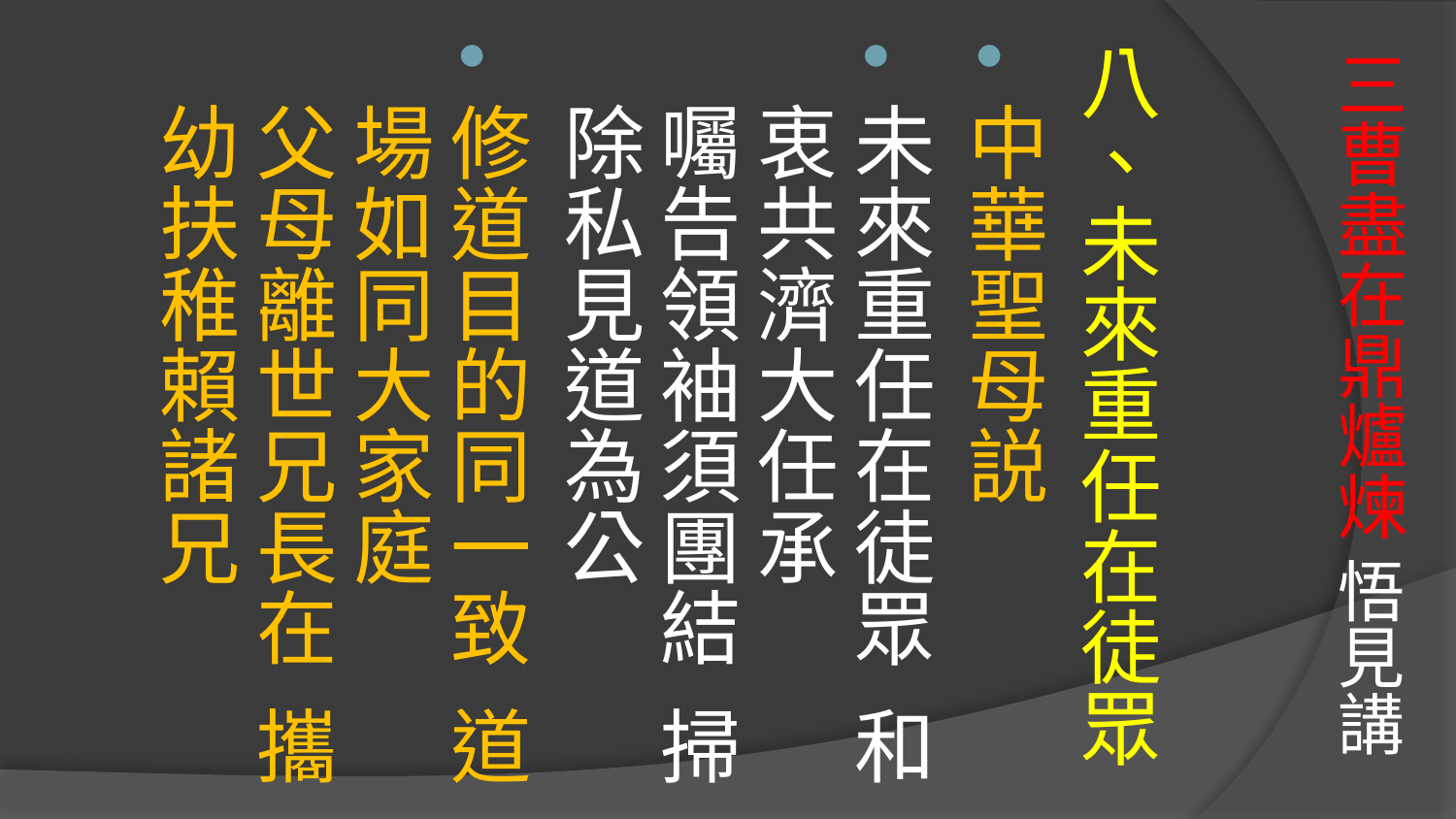

# 三曹盡在鼎爐煉 悟見講
八、未來重任在徒眾
中華聖母説
未來重任在徒眾  和衷共濟大任承
囑告領袖須團結  掃除私見道為公
修道目的同一致  道場如同大家庭
父母離世兄長在  攜幼扶稚賴諸兄